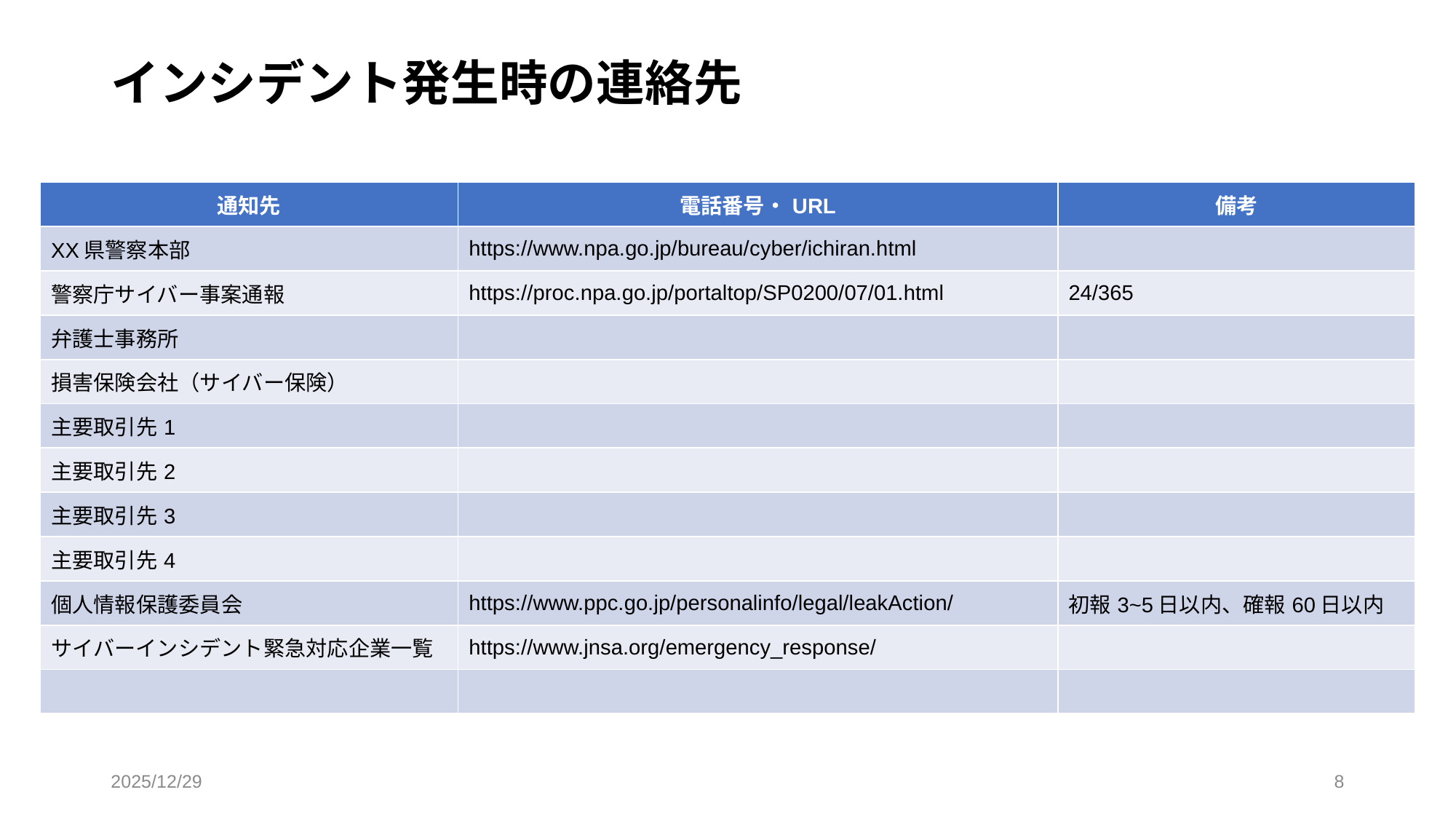

# インシデント発生時の連絡先
| 通知先 | 電話番号・URL | 備考 |
| --- | --- | --- |
| XX県警察本部 | https://www.npa.go.jp/bureau/cyber/ichiran.html |  |
| 警察庁サイバー事案通報 | https://proc.npa.go.jp/portaltop/SP0200/07/01.html | 24/365 |
| 弁護士事務所 |  |  |
| 損害保険会社（サイバー保険） |  |  |
| 主要取引先1 |  |  |
| 主要取引先2 |  |  |
| 主要取引先3 |  |  |
| 主要取引先4 |  |  |
| 個人情報保護委員会 | https://www.ppc.go.jp/personalinfo/legal/leakAction/ | 初報3~5日以内、確報60日以内 |
| サイバーインシデント緊急対応企業一覧 | https://www.jnsa.org/emergency\_response/ |  |
|  |  |  |
2025/12/29
8